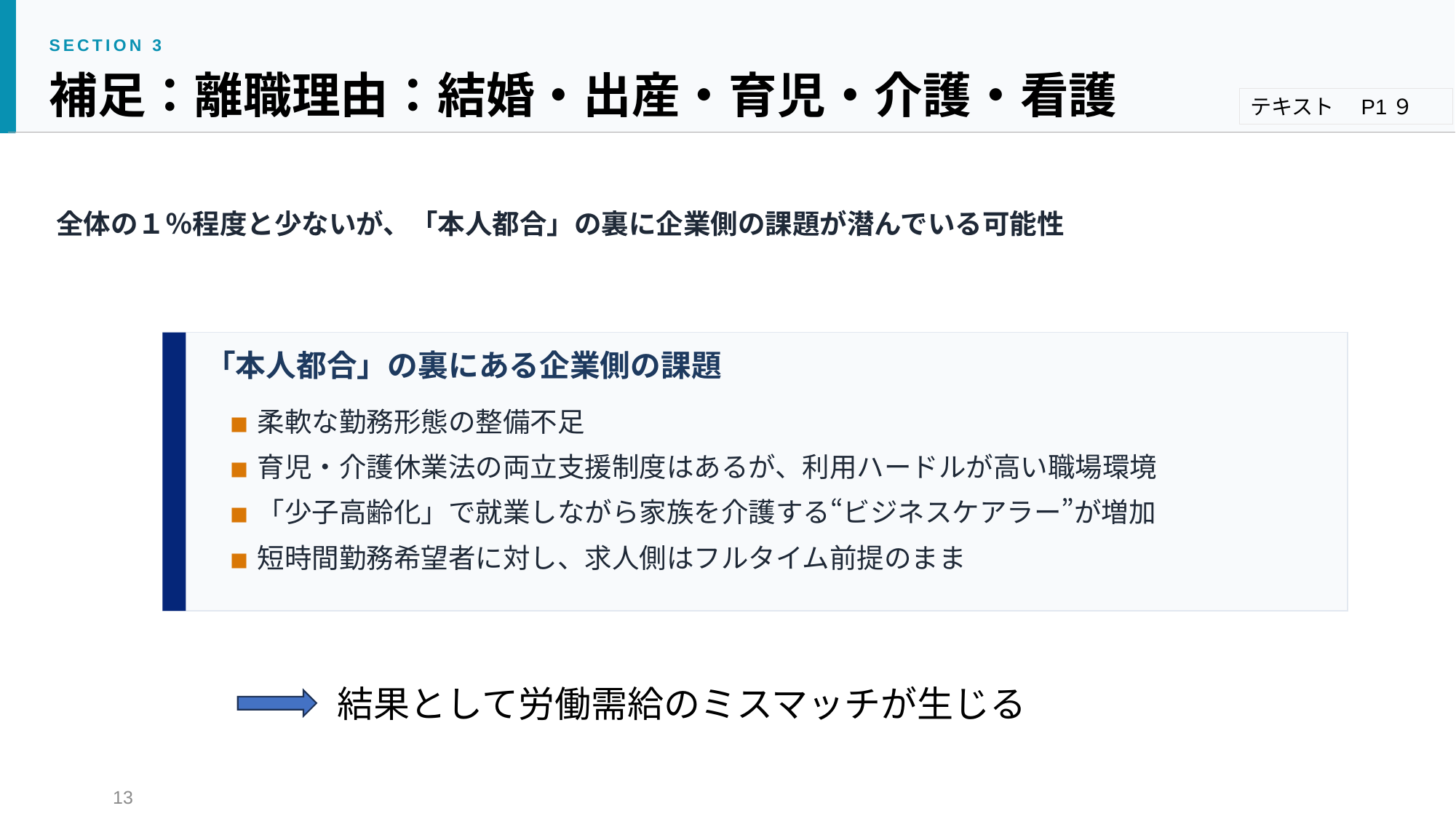

SECTION 3
補足：離職理由：結婚・出産・育児・介護・看護
テキスト　P1９
全体の１％程度と少ないが、「本人都合」の裏に企業側の課題が潜んでいる可能性

「本人都合」の裏にある企業側の課題
■ 柔軟な勤務形態の整備不足
■ 育児・介護休業法の両立支援制度はあるが、利用ハードルが高い職場環境
■ 「少子高齢化」で就業しながら家族を介護する“ビジネスケアラー”が増加
■ 短時間勤務希望者に対し、求人側はフルタイム前提のまま
結果として労働需給のミスマッチが生じる

13